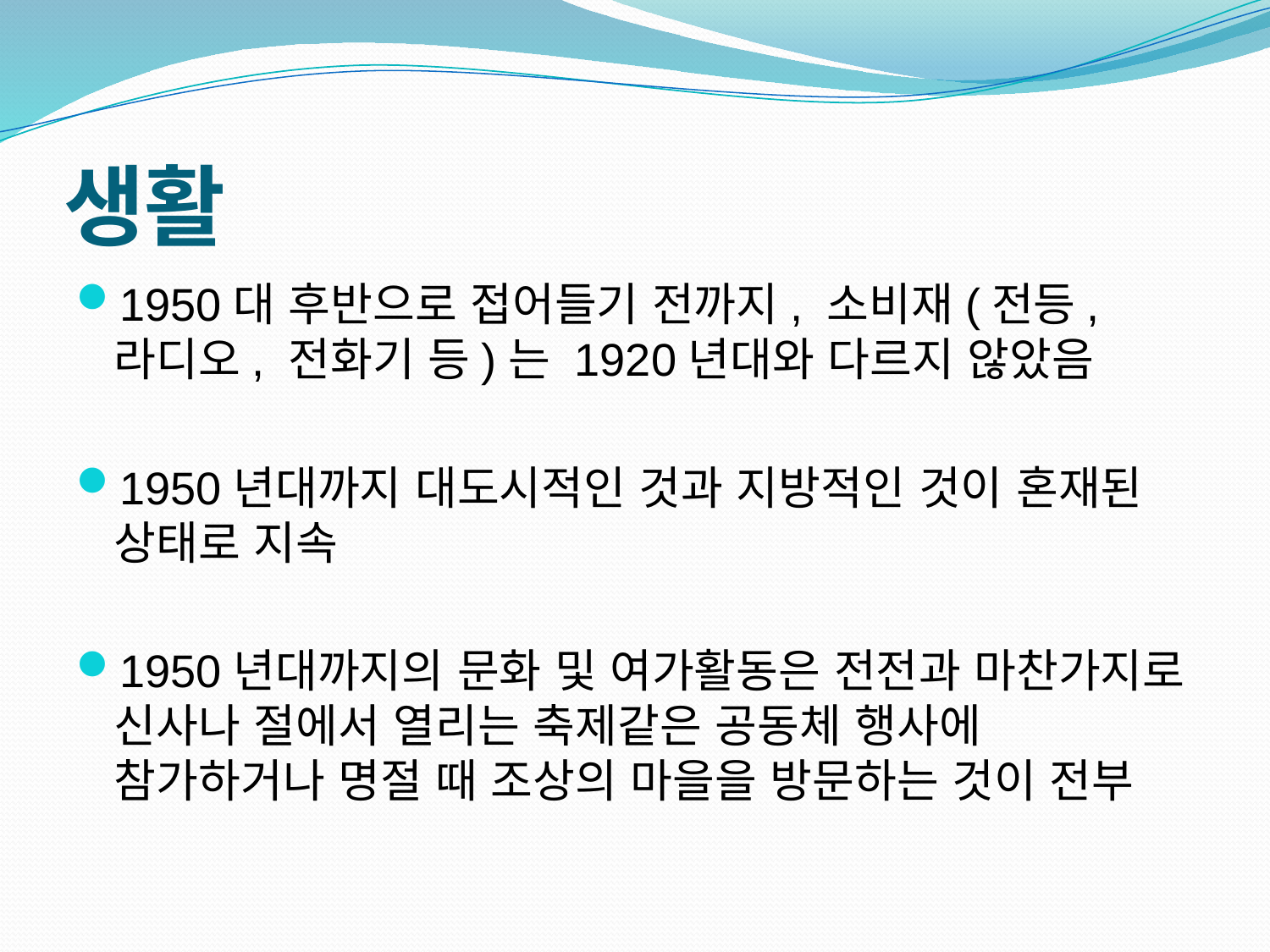

# 생활
1950대 후반으로 접어들기 전까지, 소비재(전등, 라디오, 전화기 등)는 1920년대와 다르지 않았음

1950년대까지 대도시적인 것과 지방적인 것이 혼재된 상태로 지속

1950년대까지의 문화 및 여가활동은 전전과 마찬가지로 신사나 절에서 열리는 축제같은 공동체 행사에 참가하거나 명절 때 조상의 마을을 방문하는 것이 전부